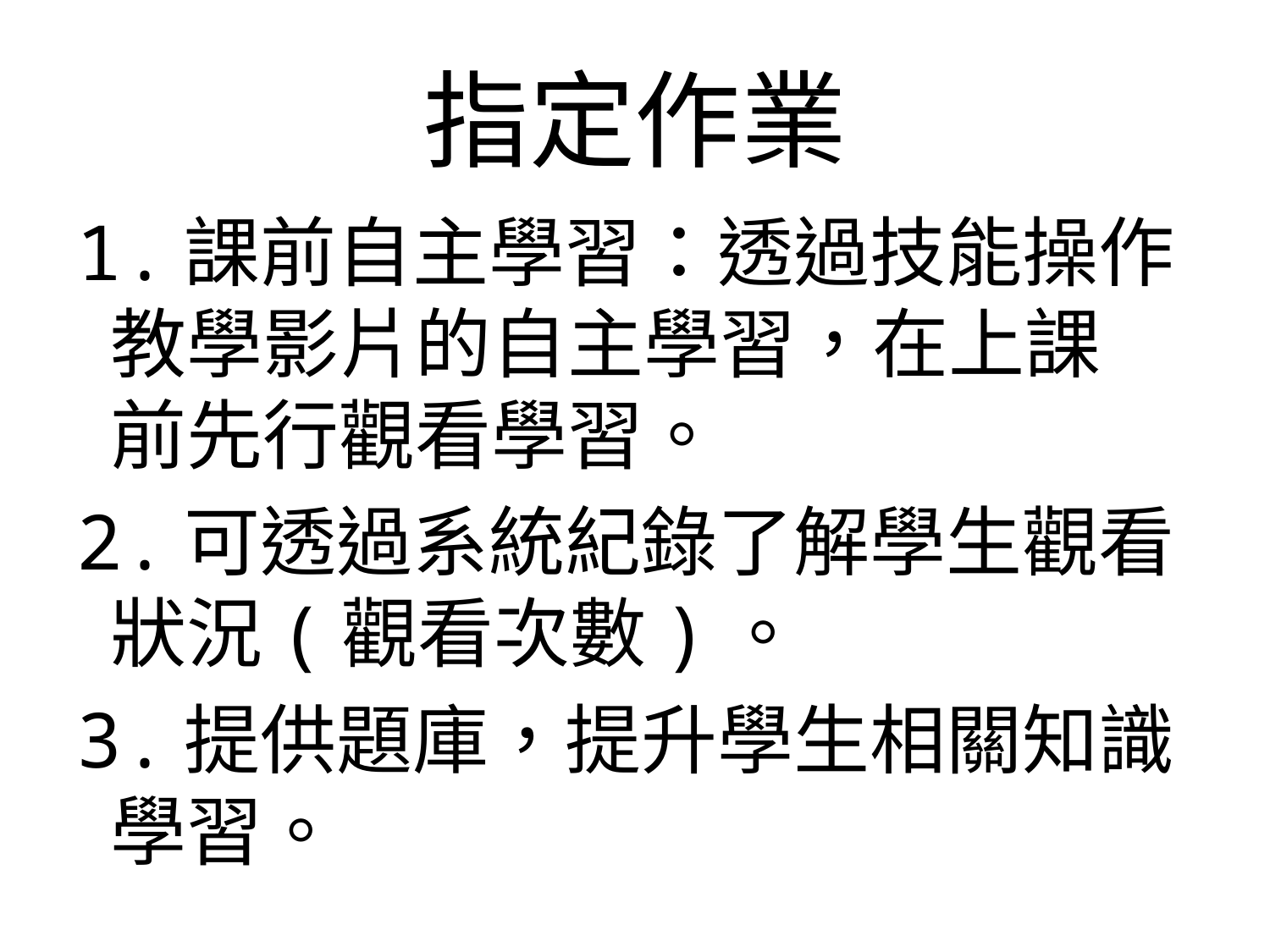

# 指定作業
1.課前自主學習：透過技能操作
  教學影片的自主學習，在上課
  前先行觀看學習。
2.可透過系統紀錄了解學生觀看
  狀況(觀看次數)。
3.提供題庫，提升學生相關知識
  學習。